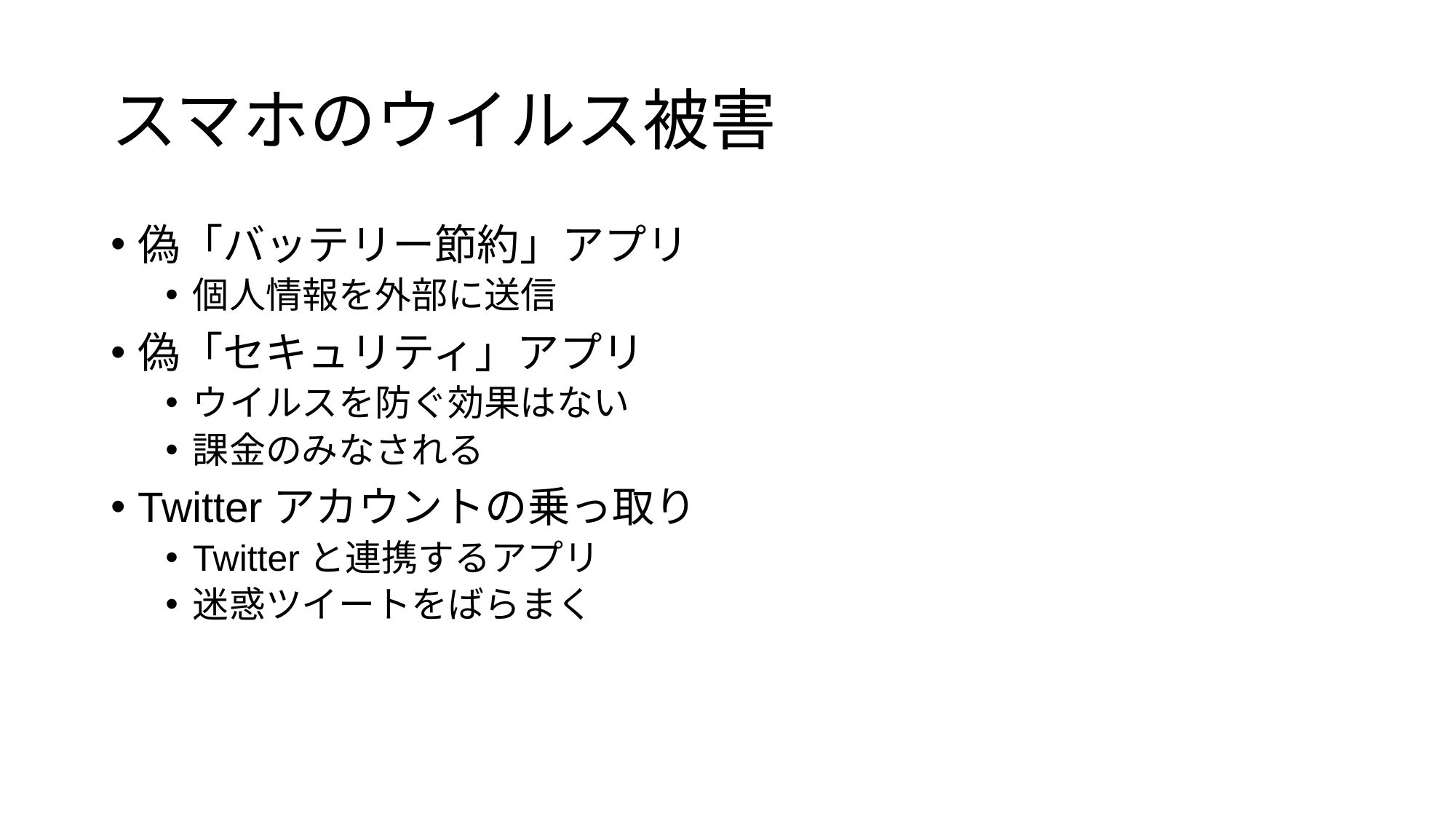

# スマホのウイルス被害
偽「バッテリー節約」アプリ
個人情報を外部に送信
偽「セキュリティ」アプリ
ウイルスを防ぐ効果はない
課金のみなされる
Twitterアカウントの乗っ取り
Twitterと連携するアプリ
迷惑ツイートをばらまく